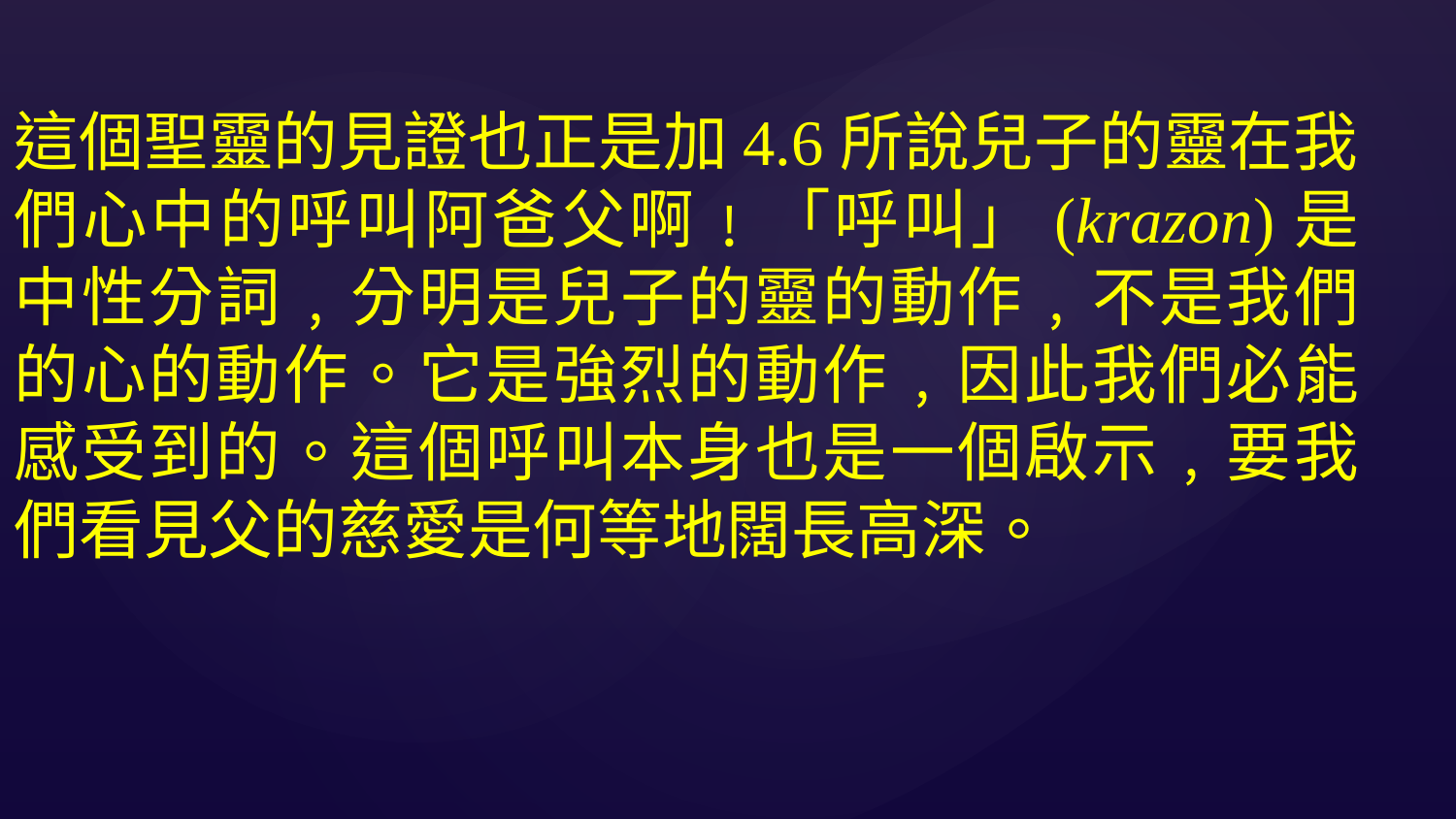

這個聖靈的見證也正是加4.6所說兒子的靈在我們心中的呼叫阿爸父啊﹗「呼叫」(krazon)是中性分詞﹐分明是兒子的靈的動作﹐不是我們的心的動作。它是強烈的動作﹐因此我們必能感受到的。這個呼叫本身也是一個啟示﹐要我們看見父的慈愛是何等地闊長高深。